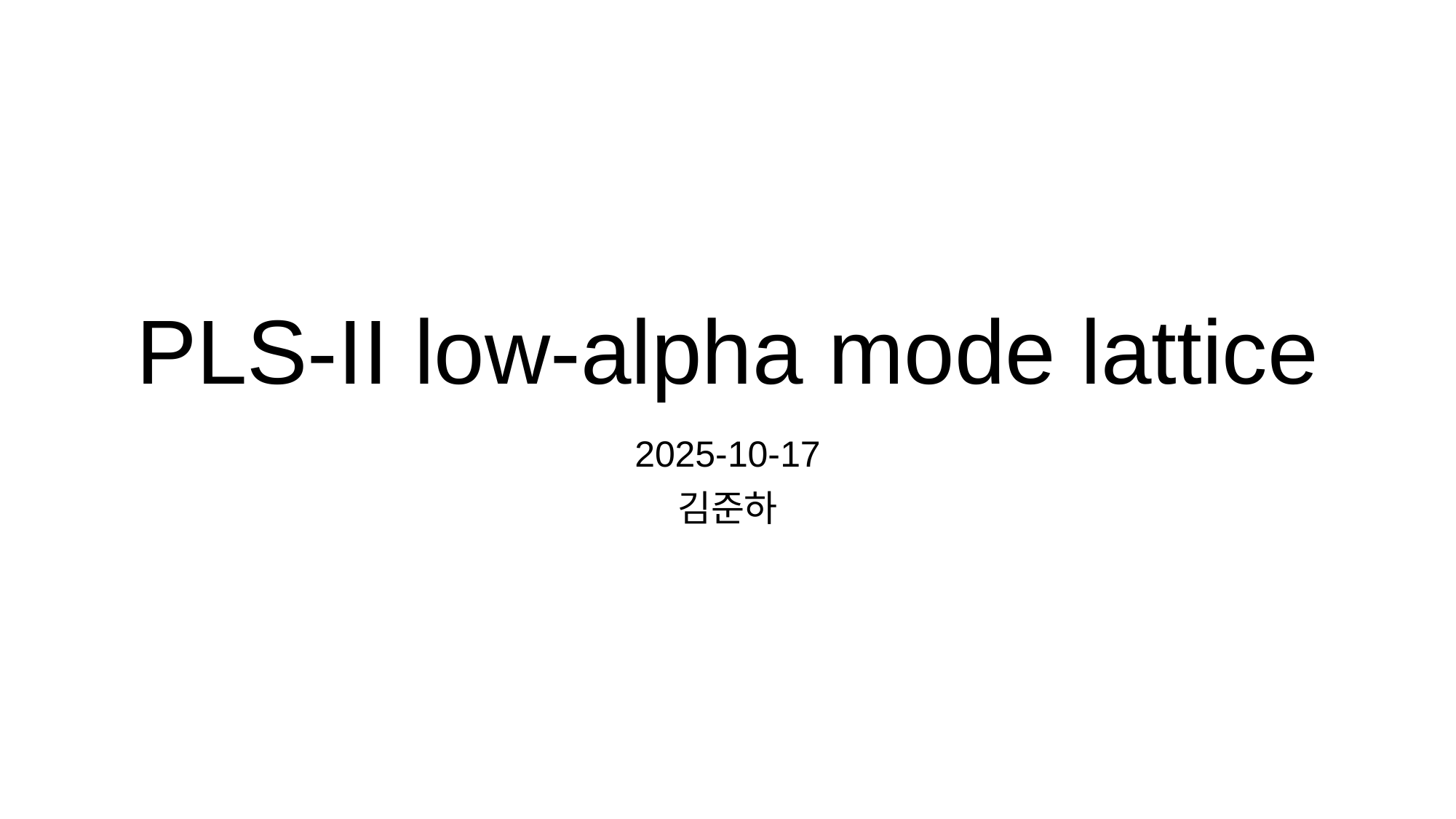

# PLS-II low-alpha mode lattice
2025-10-17
김준하